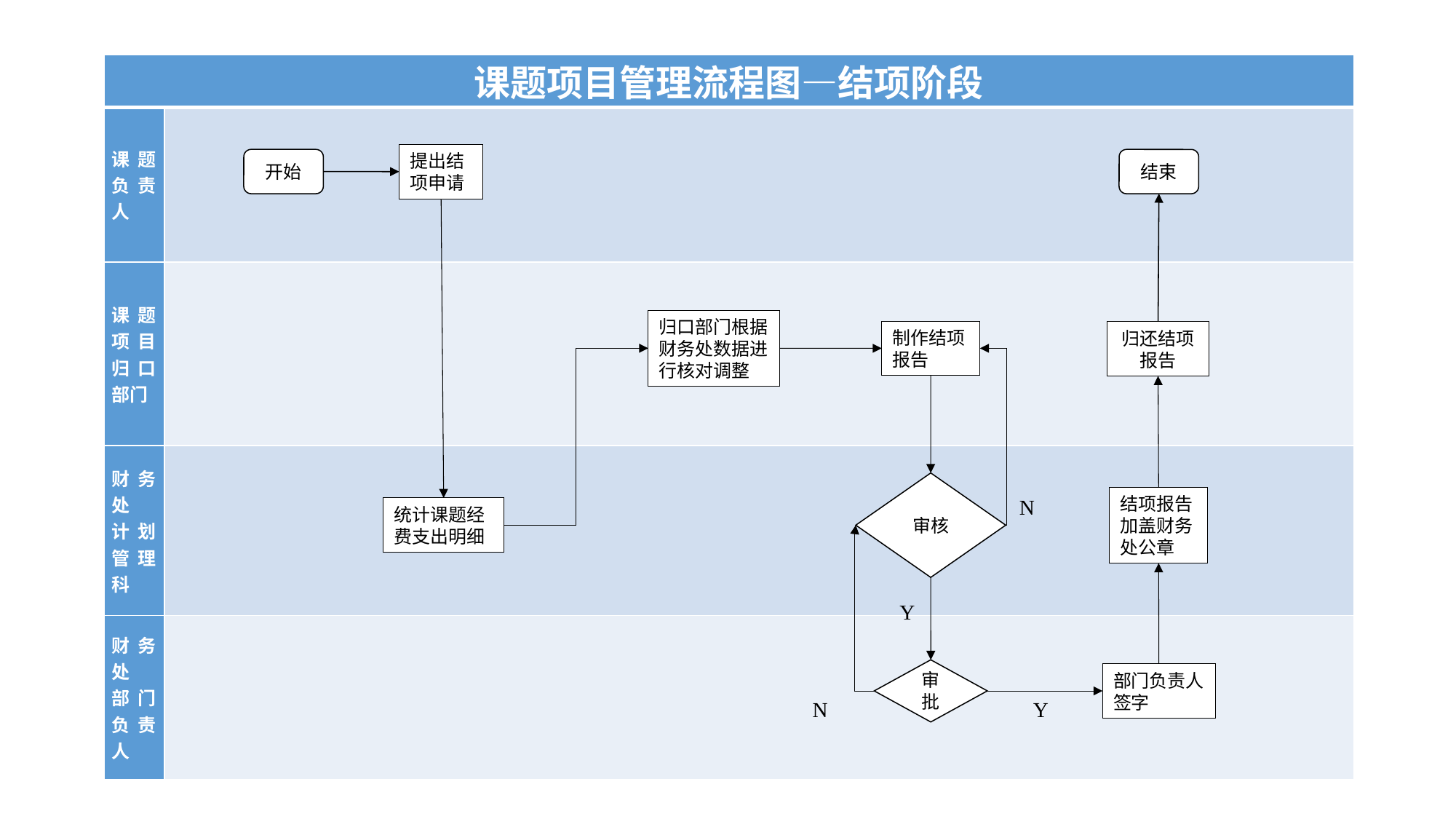

| 课题项目管理流程图—结项阶段 |  |
| --- | --- |
| 课题负责人 |  |
| 课题项目归口部门 |  |
| 财务处 计划管理科 |  |
| 财务处 部门负责人 |  |
提出结项申请
开始
结束
归口部门根据财务处数据进行核对调整
制作结项报告
归还结项报告
审核
结项报告加盖财务处公章
N
统计课题经费支出明细
Y
审批
部门负责人签字
N
Y